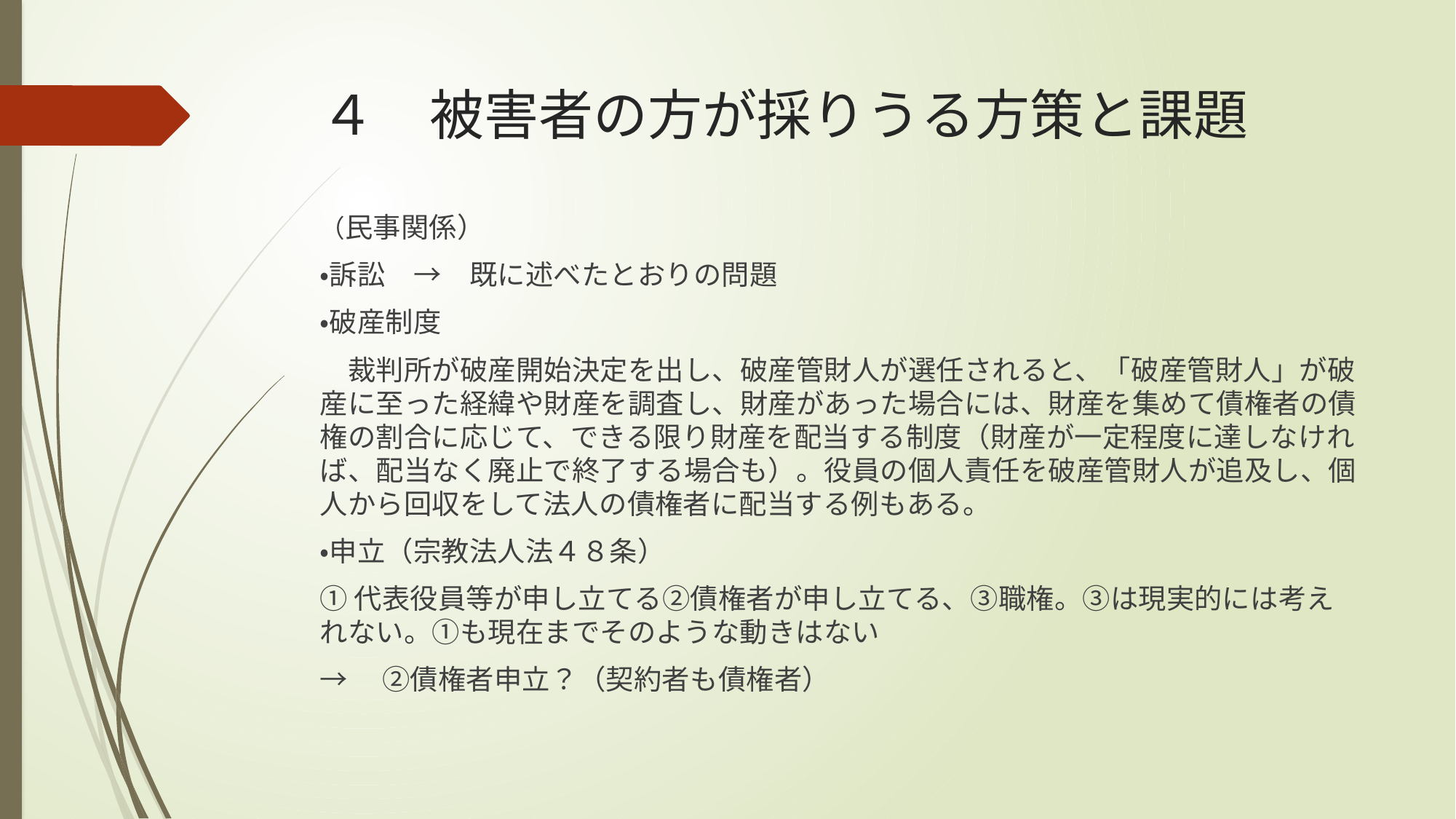

# ４　被害者の方が採りうる方策と課題
（民事関係）
・訴訟　→　既に述べたとおりの問題
・破産制度
　裁判所が破産開始決定を出し、破産管財人が選任されると、「破産管財人」が破産に至った経緯や財産を調査し、財産があった場合には、財産を集めて債権者の債権の割合に応じて、できる限り財産を配当する制度（財産が一定程度に達しなければ、配当なく廃止で終了する場合も）。役員の個人責任を破産管財人が追及し、個人から回収をして法人の債権者に配当する例もある。
・申立（宗教法人法４８条）
①代表役員等が申し立てる②債権者が申し立てる、③職権。③は現実的には考えれない。①も現在までそのような動きはない
→　②債権者申立？（契約者も債権者）